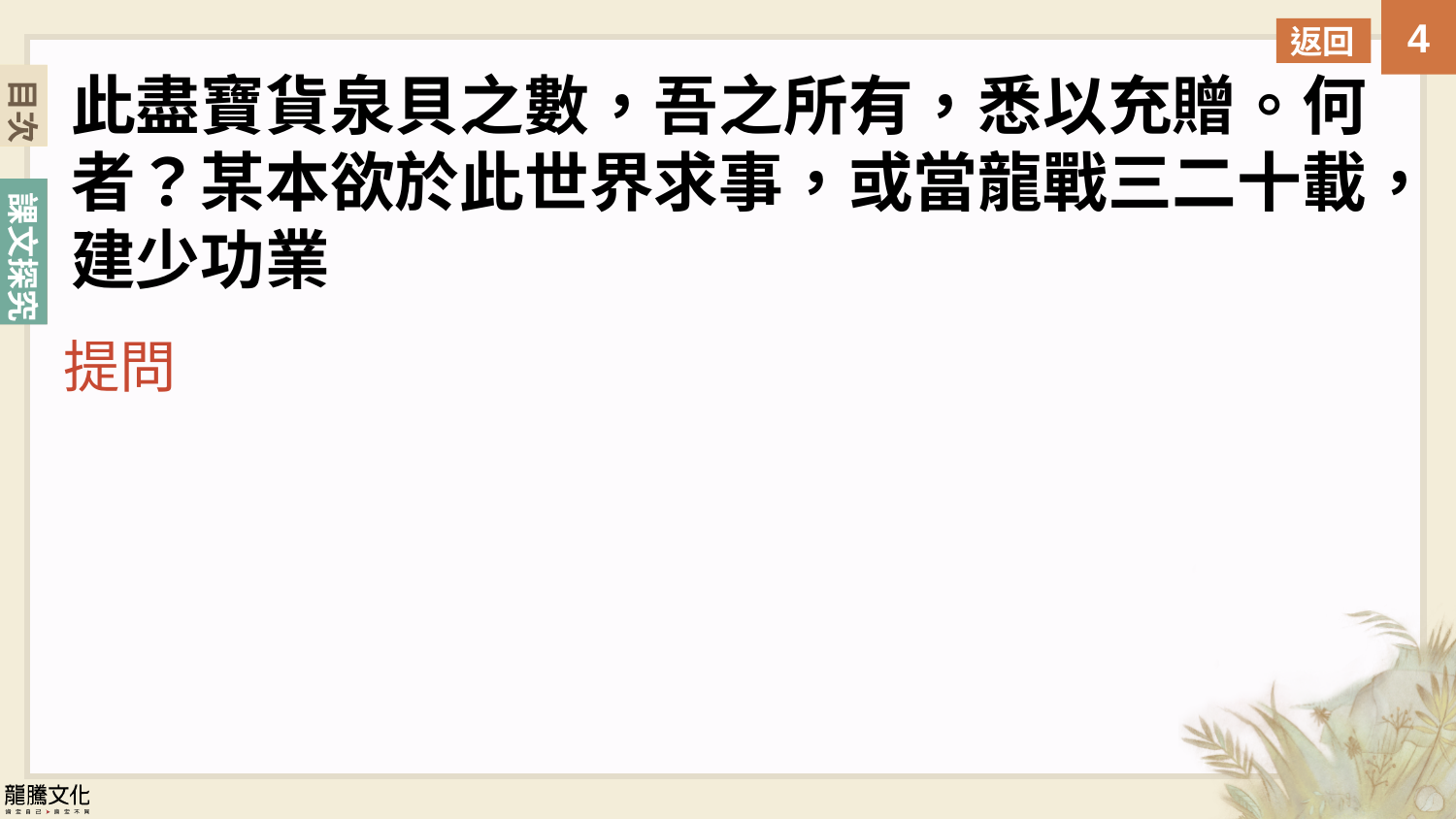

返回
此盡寶貨泉貝之數，吾之所有，悉以充贈。何者？某本欲於此世界求事，或當龍戰三二十載，建少功業
提問